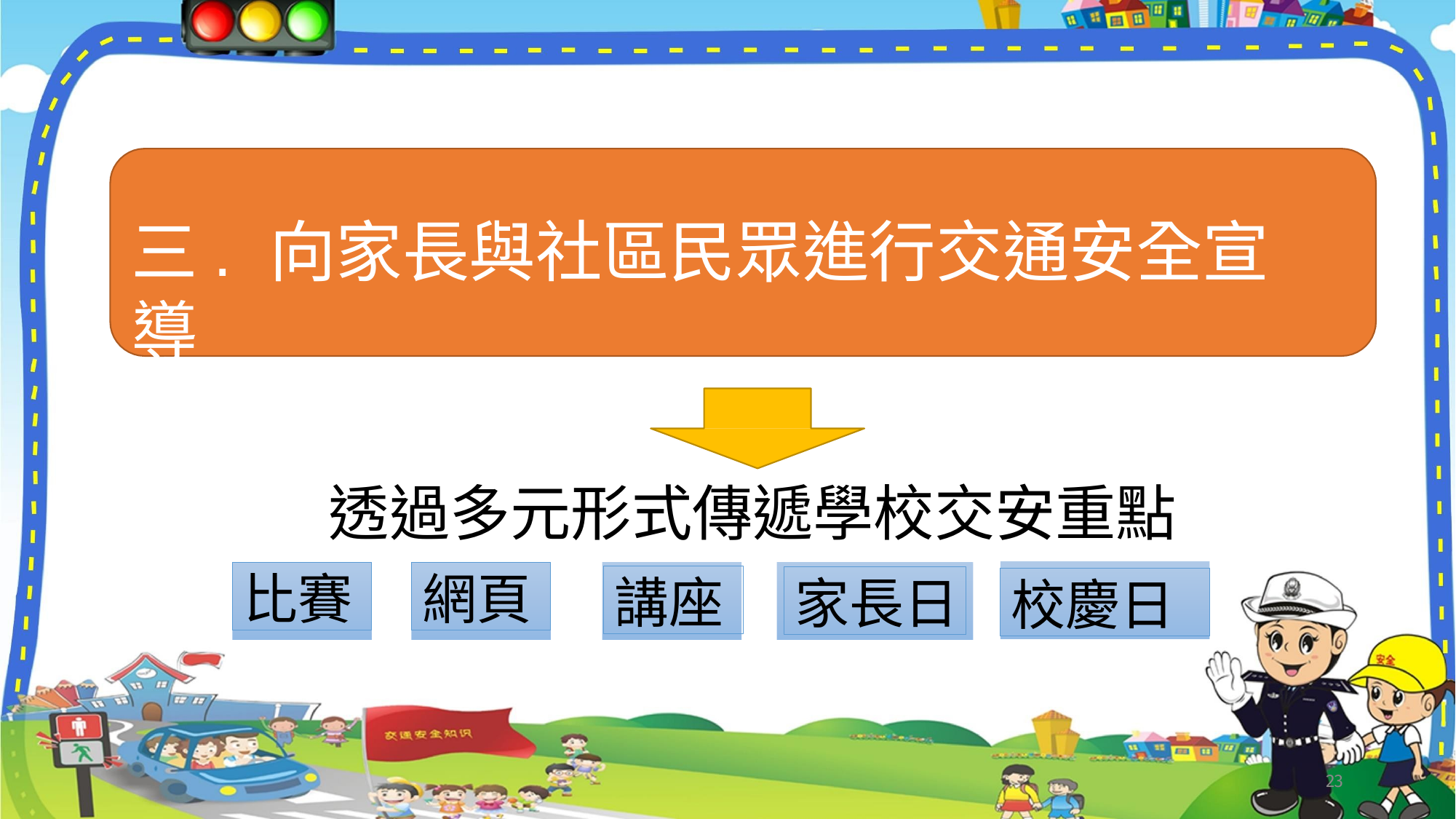

# 三. 向家長與社區民眾進行交通安全宣導

透過多元形式傳遞學校交安重點

比賽

網頁

講座
家長日
校慶日
23